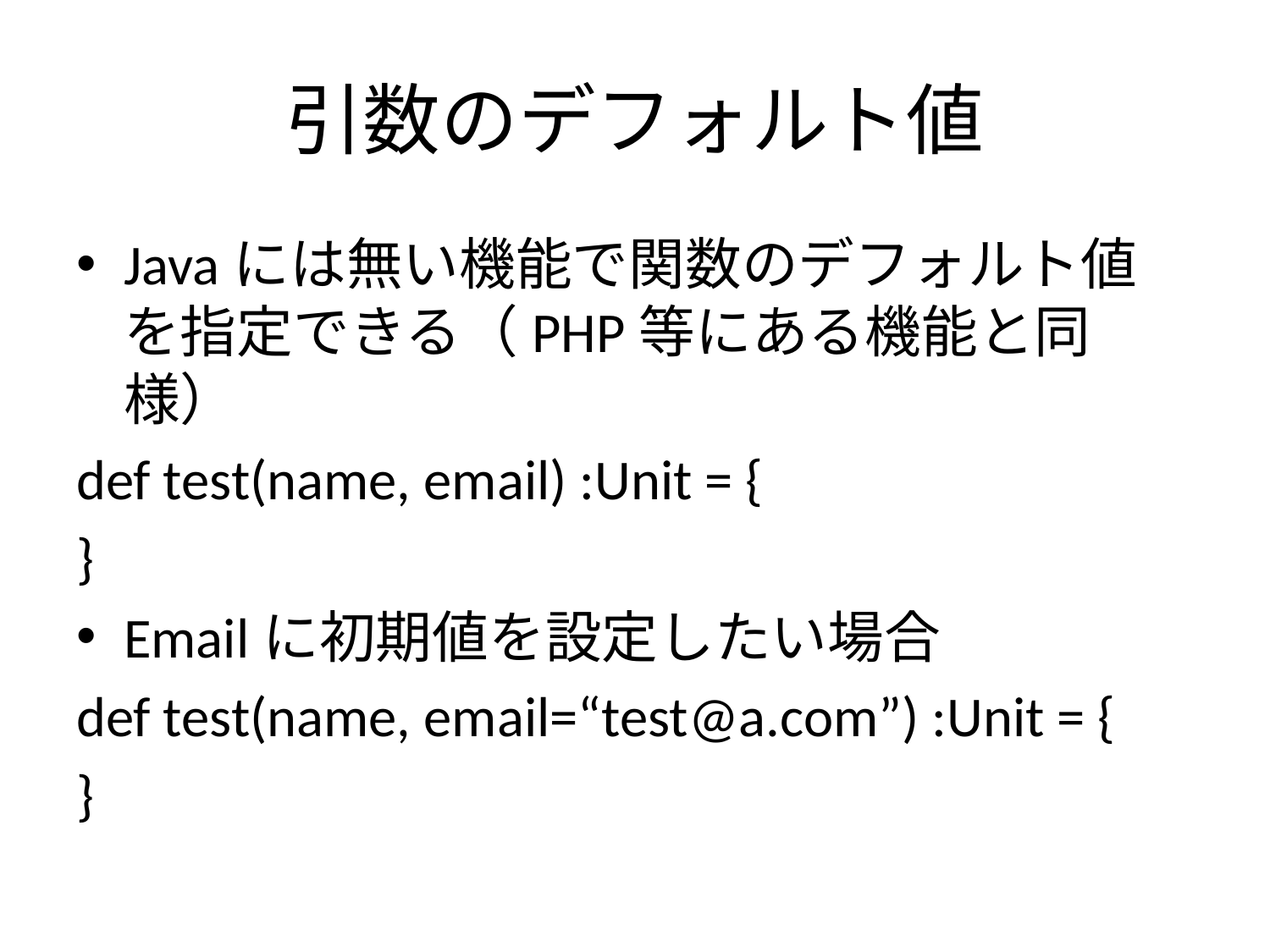

# 引数のデフォルト値
Javaには無い機能で関数のデフォルト値を指定できる（PHP等にある機能と同様）
def test(name, email) :Unit = {
}
Emailに初期値を設定したい場合
def test(name, email=“test@a.com”) :Unit = {
}